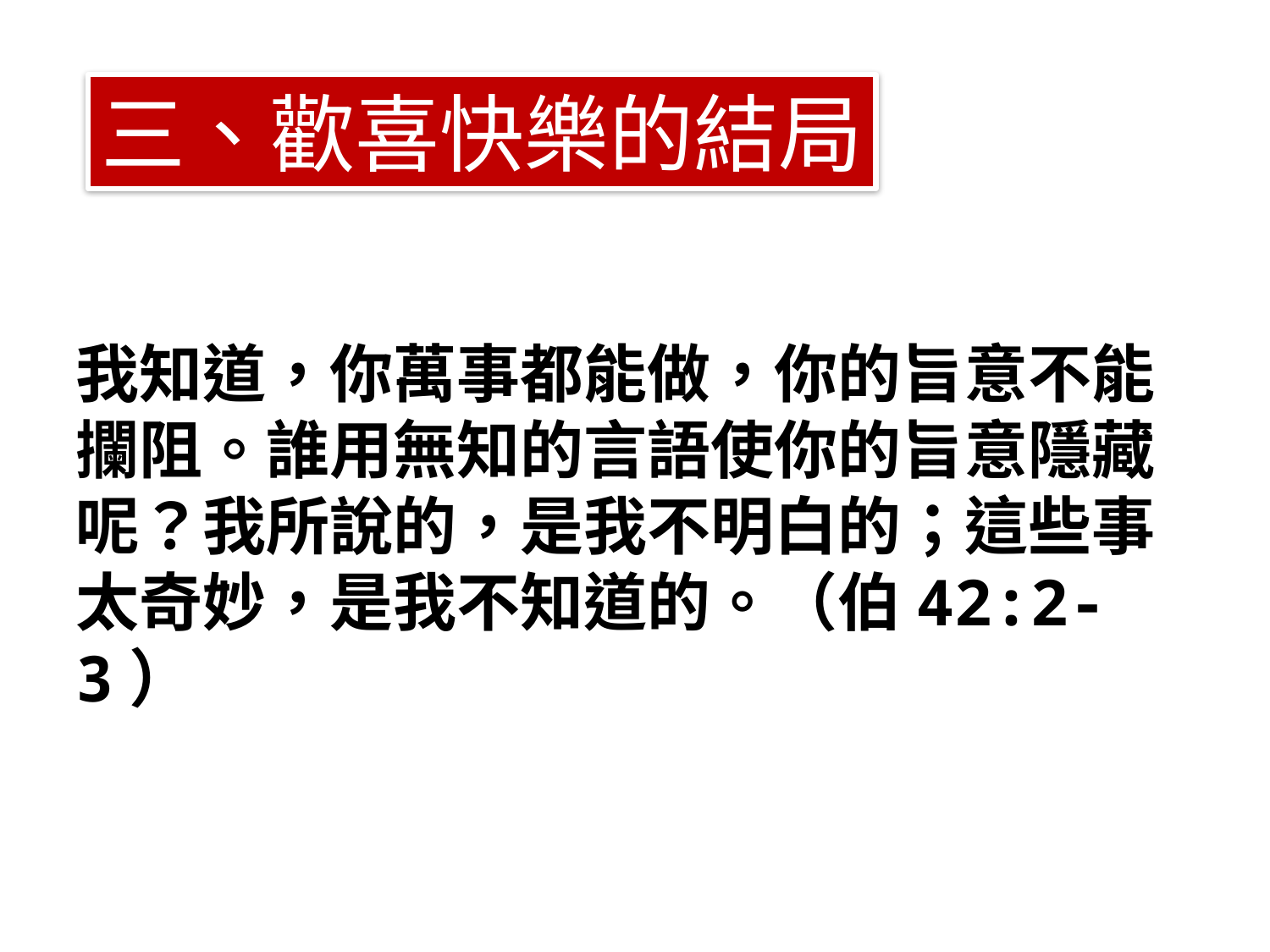

三、歡喜快樂的結局
我知道，你萬事都能做，你的旨意不能攔阻。誰用無知的言語使你的旨意隱藏呢？我所說的，是我不明白的；這些事太奇妙，是我不知道的。（伯42:2-3）